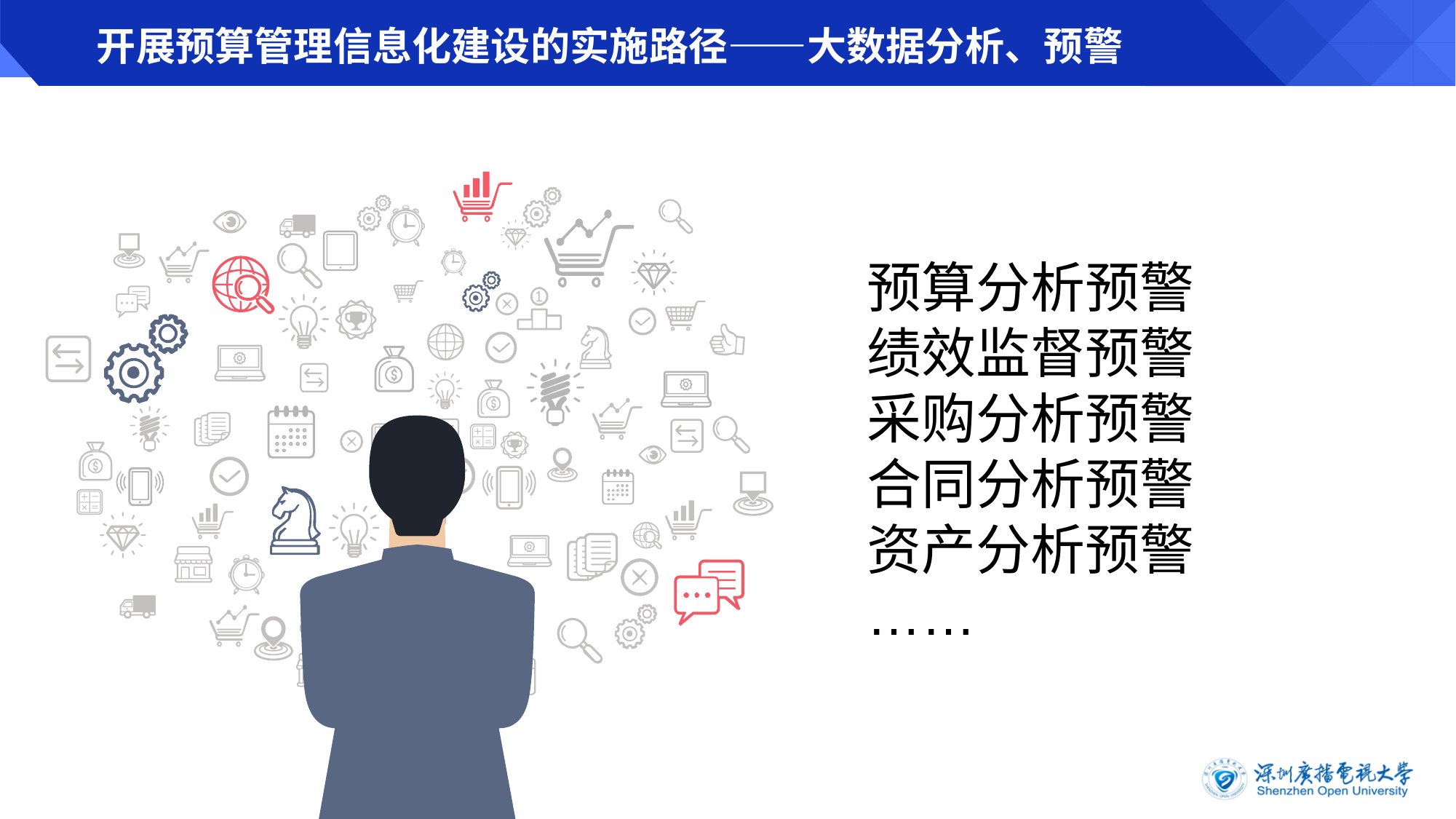

# 开展预算管理信息化建设的实施路径——大数据分析、预警

预算分析预警
绩效监督预警
采购分析预警
合同分析预警
资产分析预警
……